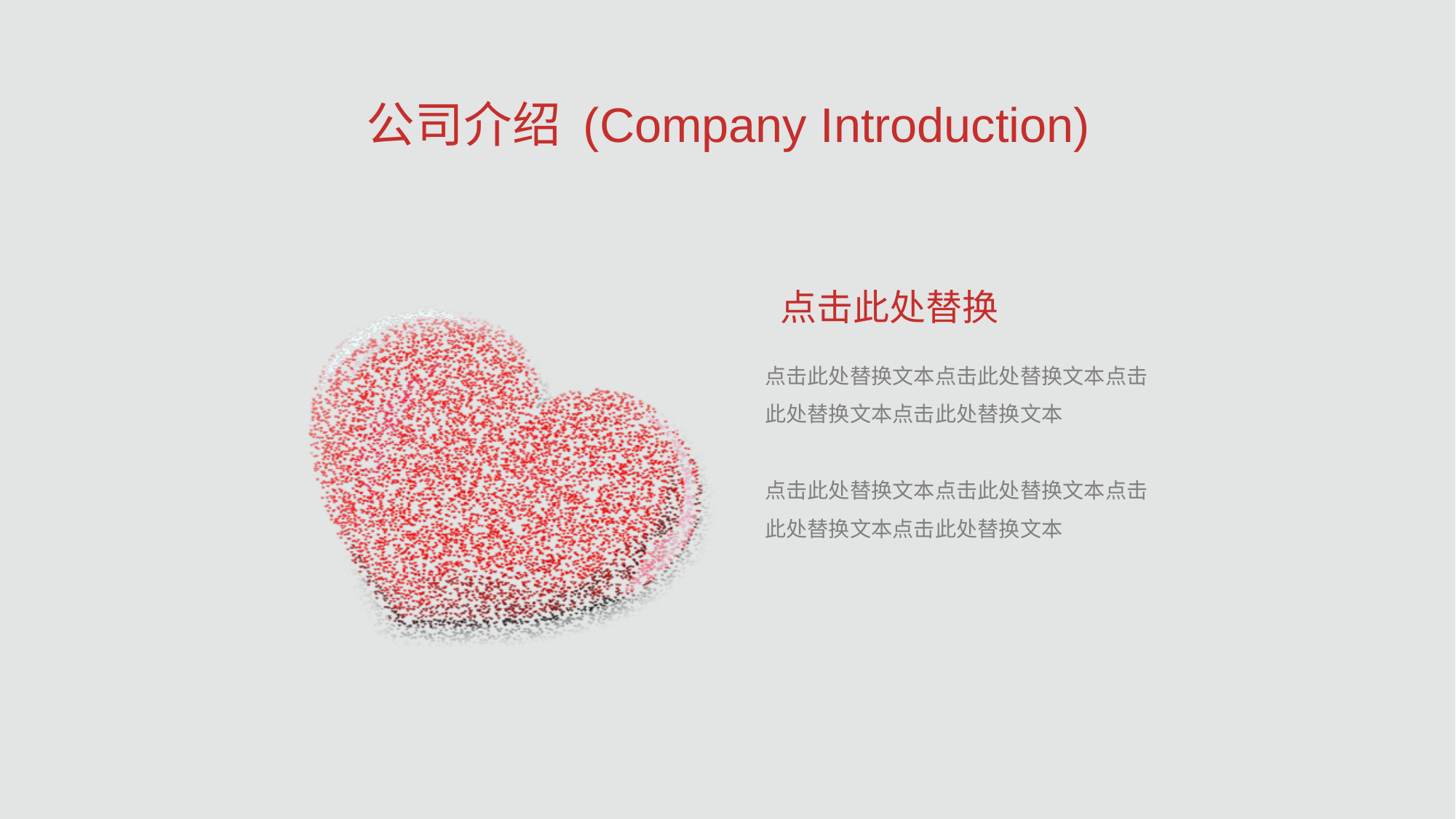

# 公司介绍 (Company Introduction)

点击此处替换

点击此处替换文本点击此处替换文本点击此处替换文本点击此处替换文本

点击此处替换文本点击此处替换文本点击此处替换文本点击此处替换文本